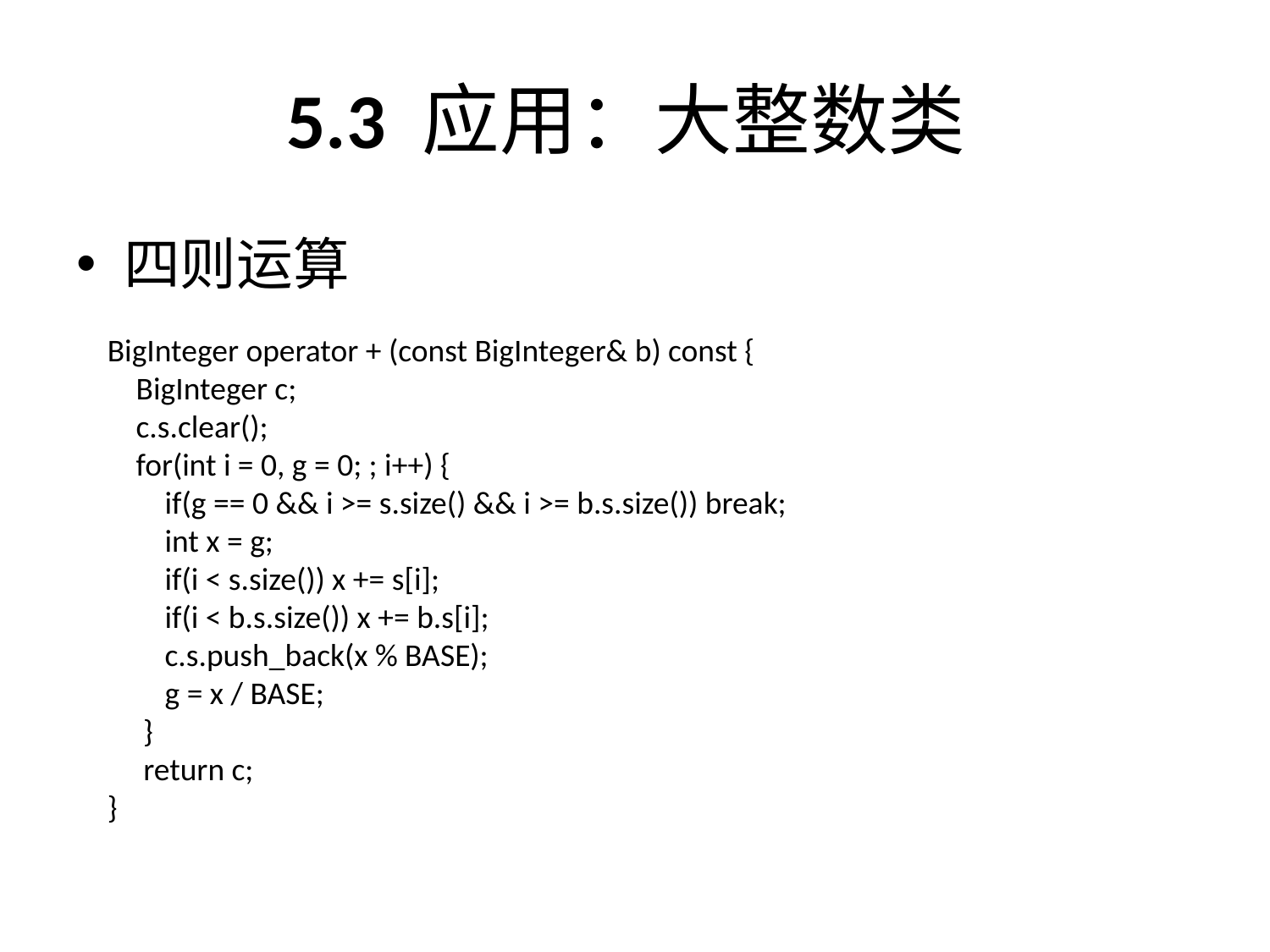

# 5.3 应用：大整数类
四则运算
BigInteger operator + (const BigInteger& b) const {
    BigInteger c;
    c.s.clear();
    for(int i = 0, g = 0; ; i++) {
        if(g == 0 && i >= s.size() && i >= b.s.size()) break;
        int x = g;
        if(i < s.size()) x += s[i];
        if(i < b.s.size()) x += b.s[i];
        c.s.push_back(x % BASE);
        g = x / BASE;
     }
     return c;
}